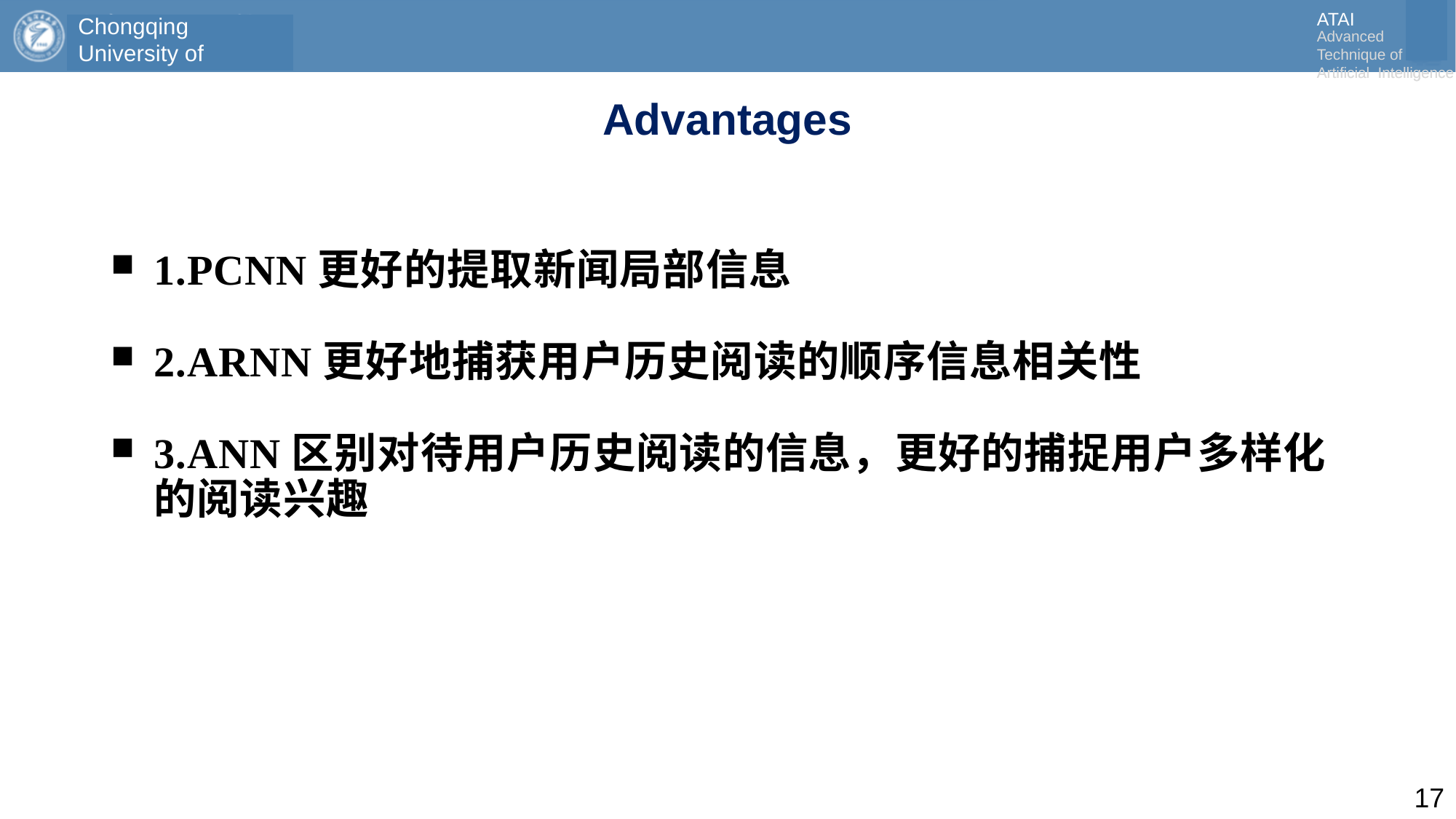

# Advantages
1.PCNN更好的提取新闻局部信息

2.ARNN更好地捕获用户历史阅读的顺序信息相关性

3.ANN区别对待用户历史阅读的信息，更好的捕捉用户多样化的阅读兴趣
17